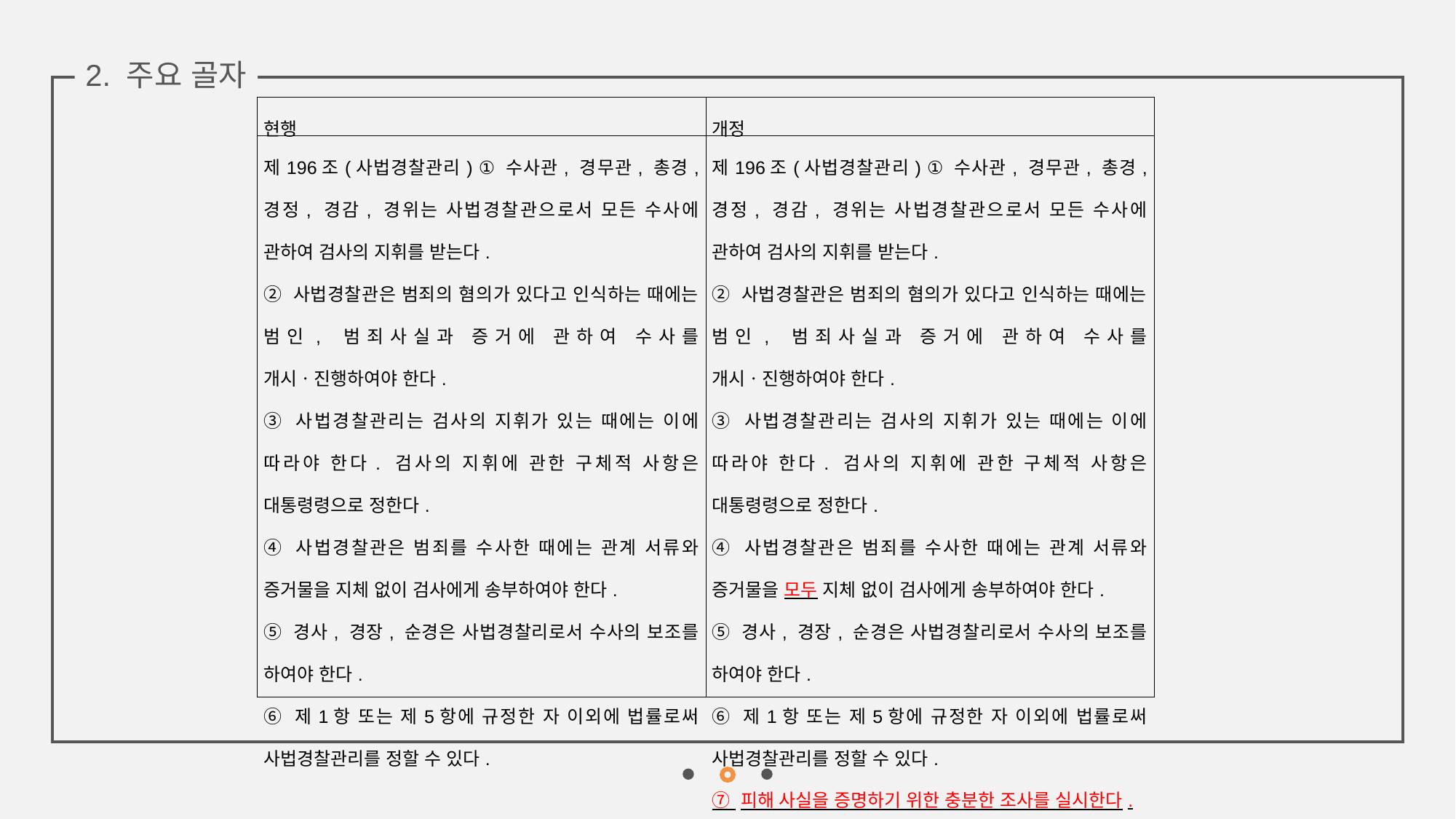

2. 주요 골자

| 현행 | 개정 |
| --- | --- |
| 제196조(사법경찰관리) ① 수사관, 경무관, 총경, 경정, 경감, 경위는 사법경찰관으로서 모든 수사에 관하여 검사의 지휘를 받는다. ② 사법경찰관은 범죄의 혐의가 있다고 인식하는 때에는 범인, 범죄사실과 증거에 관하여 수사를 개시ㆍ진행하여야 한다. ③ 사법경찰관리는 검사의 지휘가 있는 때에는 이에 따라야 한다. 검사의 지휘에 관한 구체적 사항은 대통령령으로 정한다. ④ 사법경찰관은 범죄를 수사한 때에는 관계 서류와 증거물을 지체 없이 검사에게 송부하여야 한다. ⑤ 경사, 경장, 순경은 사법경찰리로서 수사의 보조를 하여야 한다. ⑥ 제1항 또는 제5항에 규정한 자 이외에 법률로써 사법경찰관리를 정할 수 있다. | 제196조(사법경찰관리) ① 수사관, 경무관, 총경, 경정, 경감, 경위는 사법경찰관으로서 모든 수사에 관하여 검사의 지휘를 받는다. ② 사법경찰관은 범죄의 혐의가 있다고 인식하는 때에는 범인, 범죄사실과 증거에 관하여 수사를 개시ㆍ진행하여야 한다. ③ 사법경찰관리는 검사의 지휘가 있는 때에는 이에 따라야 한다. 검사의 지휘에 관한 구체적 사항은 대통령령으로 정한다. ④ 사법경찰관은 범죄를 수사한 때에는 관계 서류와 증거물을 모두 지체 없이 검사에게 송부하여야 한다. ⑤ 경사, 경장, 순경은 사법경찰리로서 수사의 보조를 하여야 한다. ⑥ 제1항 또는 제5항에 규정한 자 이외에 법률로써 사법경찰관리를 정할 수 있다. ⑦ 피해 사실을 증명하기 위한 충분한 조사를 실시한다. |